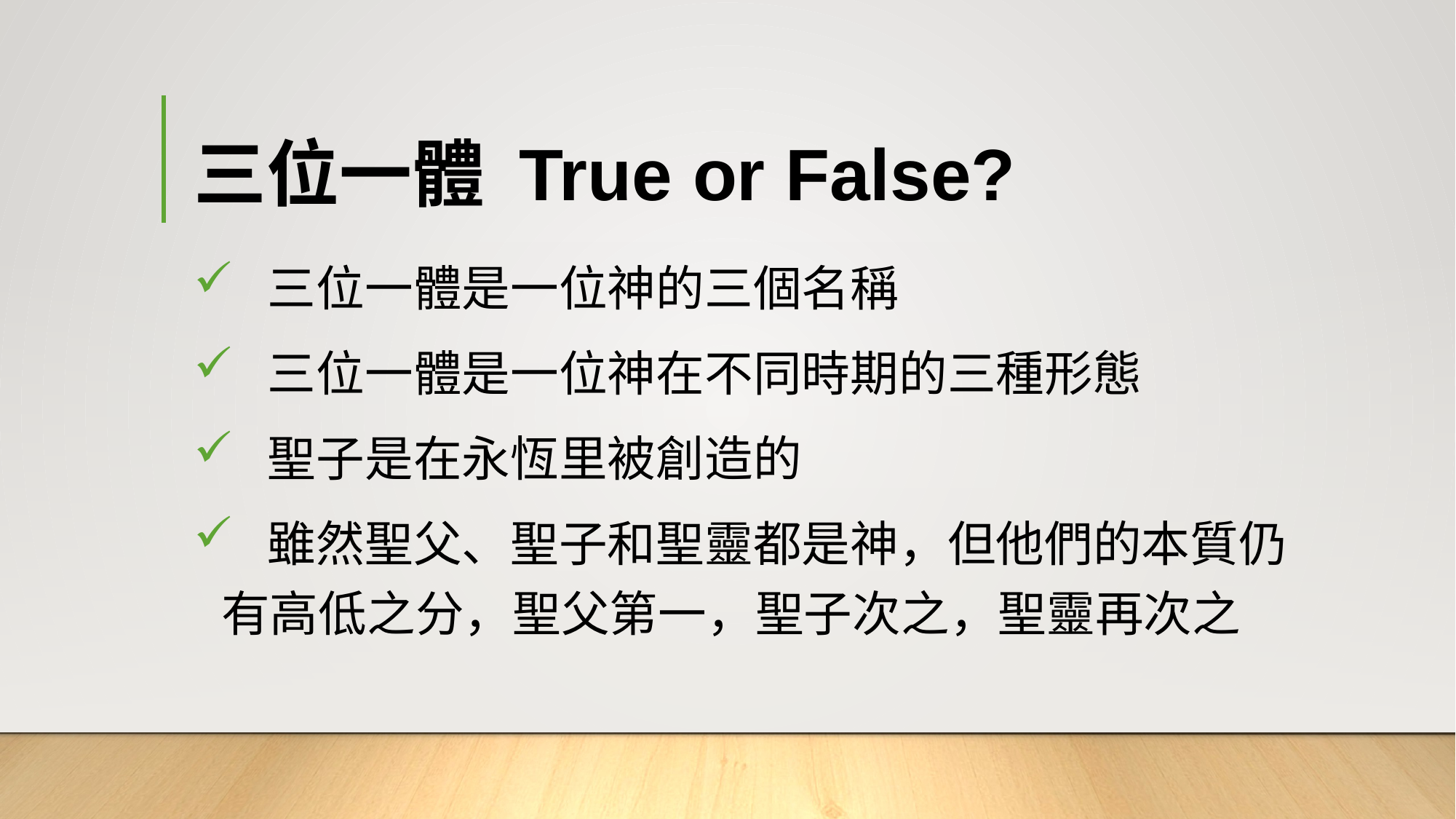

# 三位一體 True or False?
  三位一體是一位神的三個名稱
  三位一體是一位神在不同時期的三種形態
  聖子是在永恆里被創造的
  雖然聖父、聖子和聖靈都是神，但他們的本質仍有高低之分，聖父第一，聖子次之，聖靈再次之